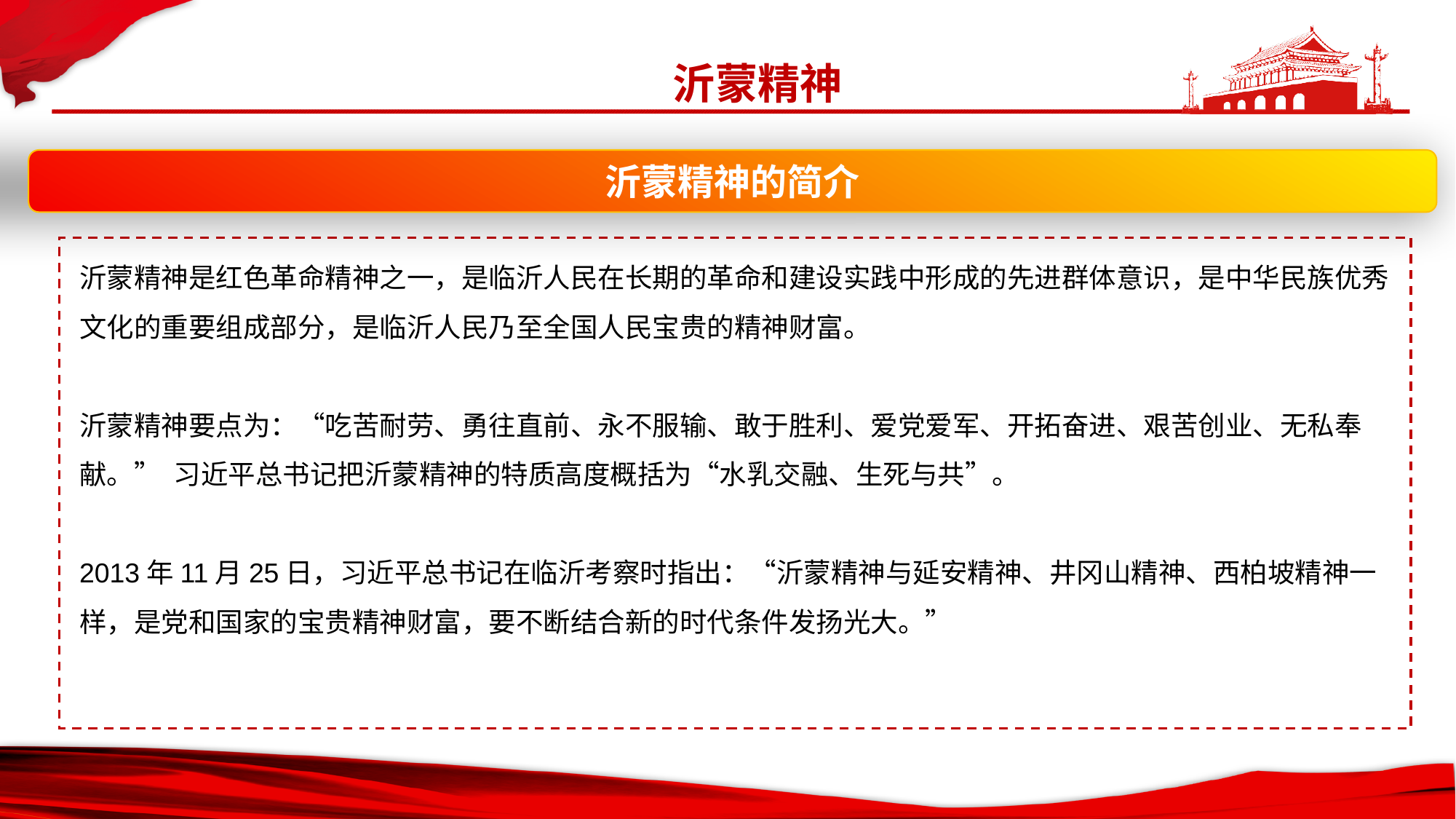

沂蒙精神
沂蒙精神的简介

沂蒙精神是红色革命精神之一，是临沂人民在长期的革命和建设实践中形成的先进群体意识，是中华民族优秀文化的重要组成部分，是临沂人民乃至全国人民宝贵的精神财富。

沂蒙精神要点为：“吃苦耐劳、勇往直前、永不服输、敢于胜利、爱党爱军、开拓奋进、艰苦创业、无私奉献。”  习近平总书记把沂蒙精神的特质高度概括为“水乳交融、生死与共”。

2013年11月25日，习近平总书记在临沂考察时指出：“沂蒙精神与延安精神、井冈山精神、西柏坡精神一样，是党和国家的宝贵精神财富，要不断结合新的时代条件发扬光大。”